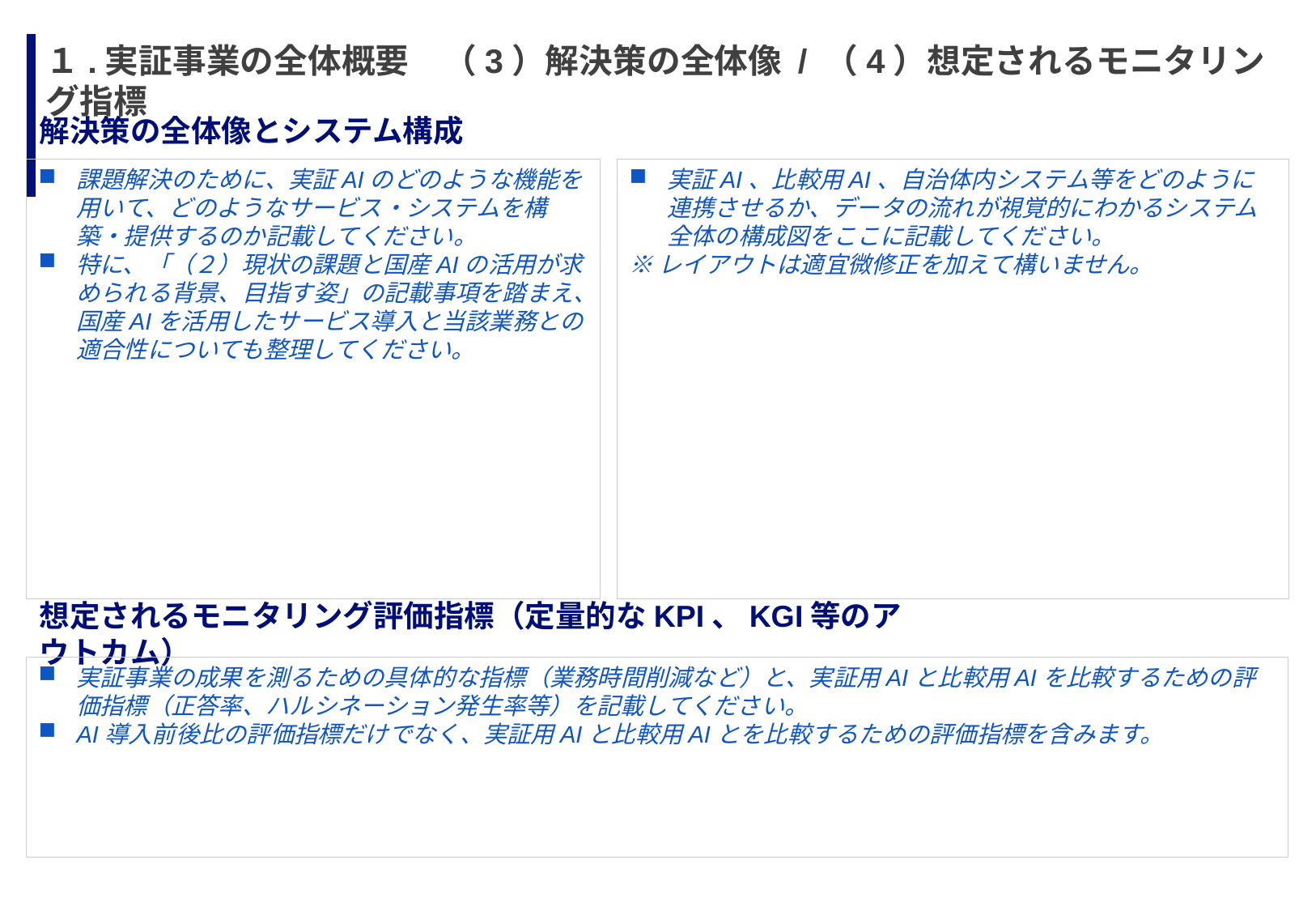

# １.実証事業の全体概要　（3）解決策の全体像 / （4）想定されるモニタリング指標

解決策の全体像とシステム構成
課題解決のために、実証AIのどのような機能を用いて、どのようなサービス・システムを構築・提供するのか記載してください。
特に、「（２）現状の課題と国産AIの活用が求められる背景、目指す姿」の記載事項を踏まえ、国産AIを活用したサービス導入と当該業務との適合性についても整理してください。
実証AI、比較用AI、自治体内システム等をどのように連携させるか、データの流れが視覚的にわかるシステム全体の構成図をここに記載してください。
※レイアウトは適宜微修正を加えて構いません。
想定されるモニタリング評価指標（定量的なKPI、KGI等のアウトカム）
実証事業の成果を測るための具体的な指標（業務時間削減など）と、実証用AIと比較用AIを比較するための評価指標（正答率、ハルシネーション発生率等）を記載してください。
AI導入前後比の評価指標だけでなく、実証用AIと比較用AIとを比較するための評価指標を含みます。